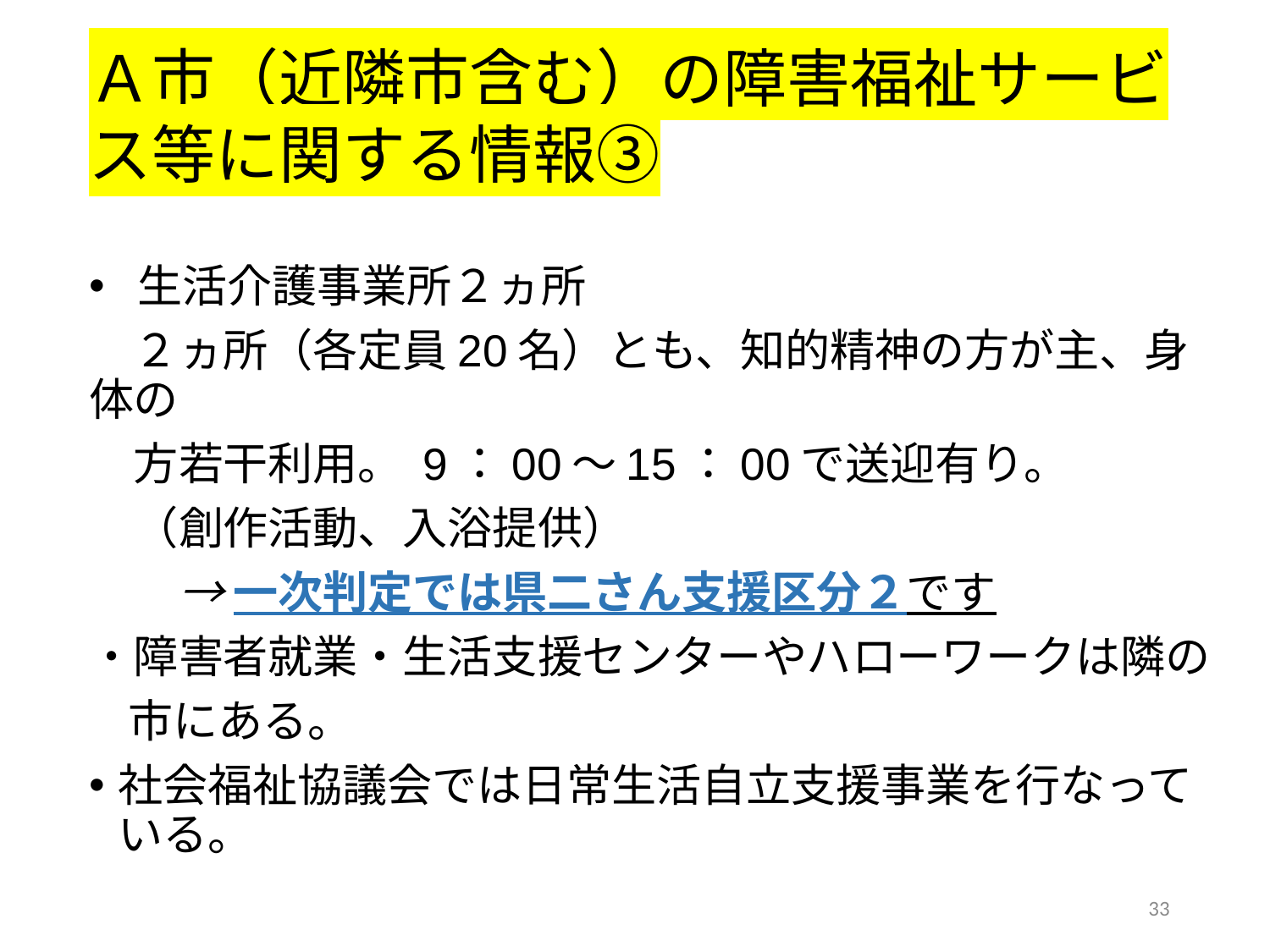

Ａ市（近隣市含む）の障害福祉サービス等に関する情報③
 生活介護事業所２ヵ所
　２ヵ所（各定員20名）とも、知的精神の方が主、身体の
　方若干利用。 9：00～15：00で送迎有り。
　（創作活動、入浴提供）
　　→ 一次判定では県二さん支援区分２です
・障害者就業・生活支援センターやハローワークは隣の
   市にある。
社会福祉協議会では日常生活自立支援事業を行なっている。

33